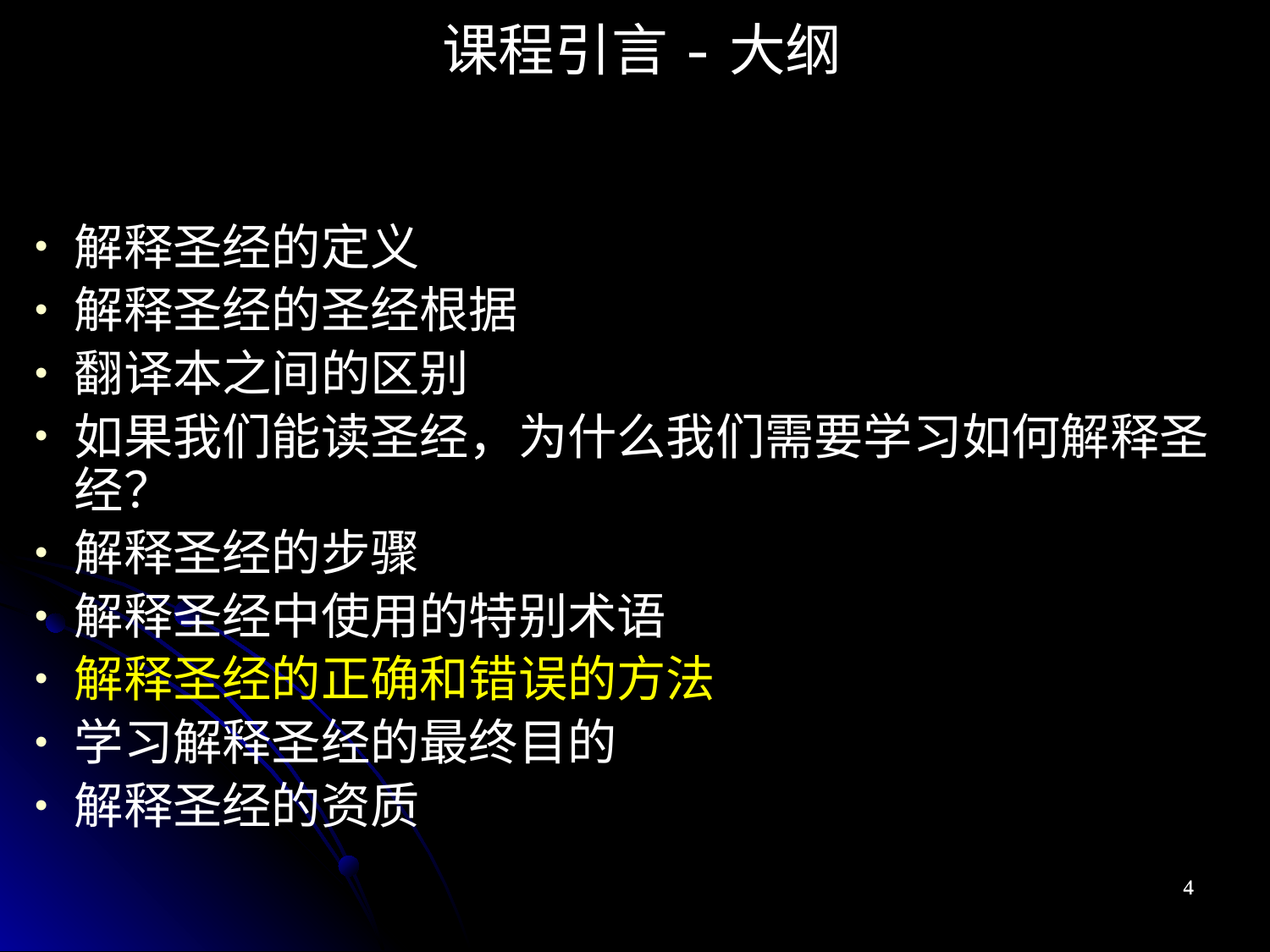

课程引言-大纲
解释圣经的定义
解释圣经的圣经根据
翻译本之间的区别
如果我们能读圣经，为什么我们需要学习如何解释圣经？
解释圣经的步骤
解释圣经中使用的特别术语
解释圣经的正确和错误的方法
学习解释圣经的最终目的
解释圣经的资质
4
4